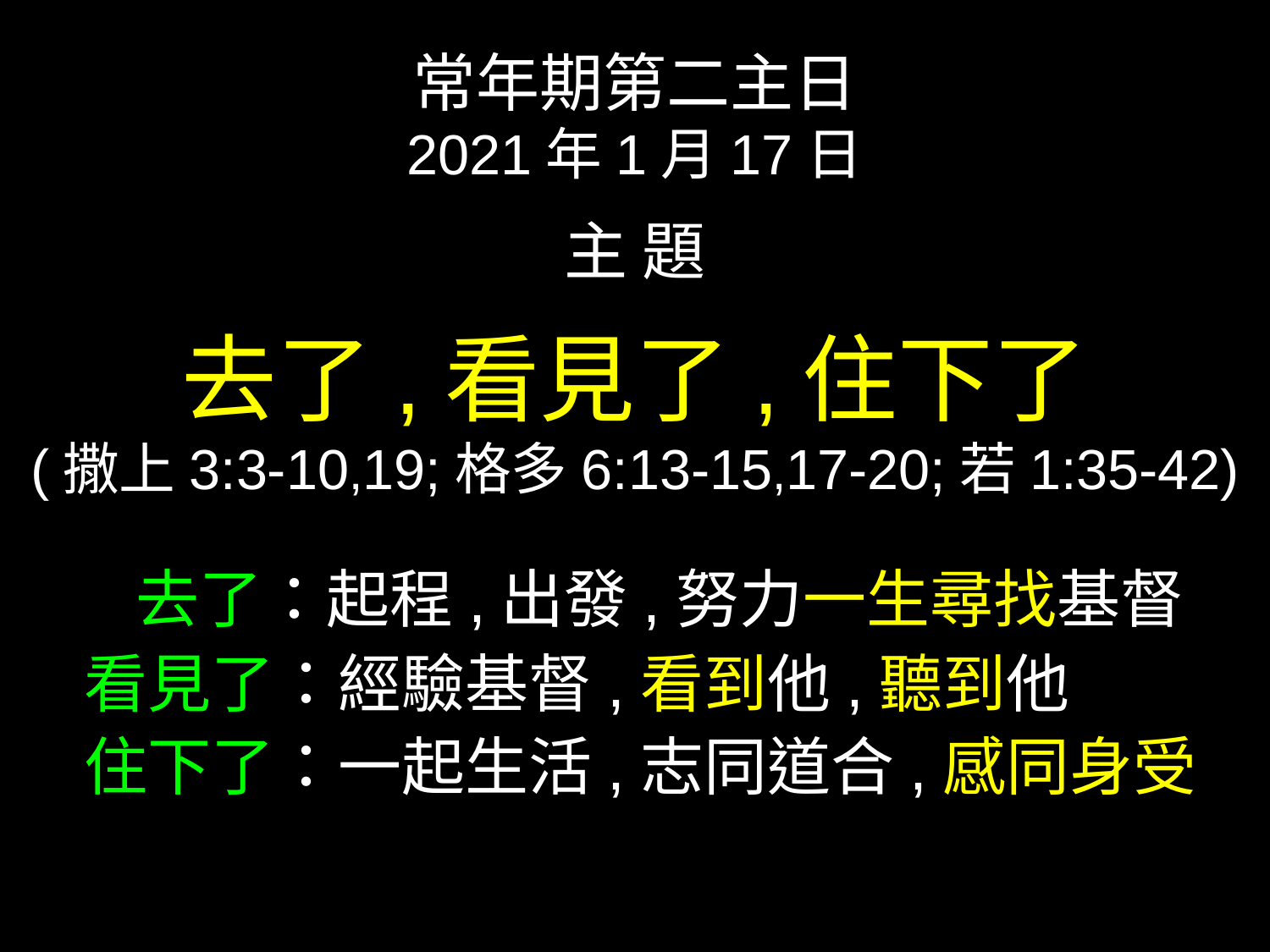

常年期第二主日
2021年1月17日

主 題
去了,看見了,住下了
(撒上3:3-10,19;格多6:13-15,17-20;若1:35-42)
       去了：起程,出發,努力一生尋找基督
    看見了：經驗基督,看到他,聽到他
    住下了：一起生活,志同道合,感同身受